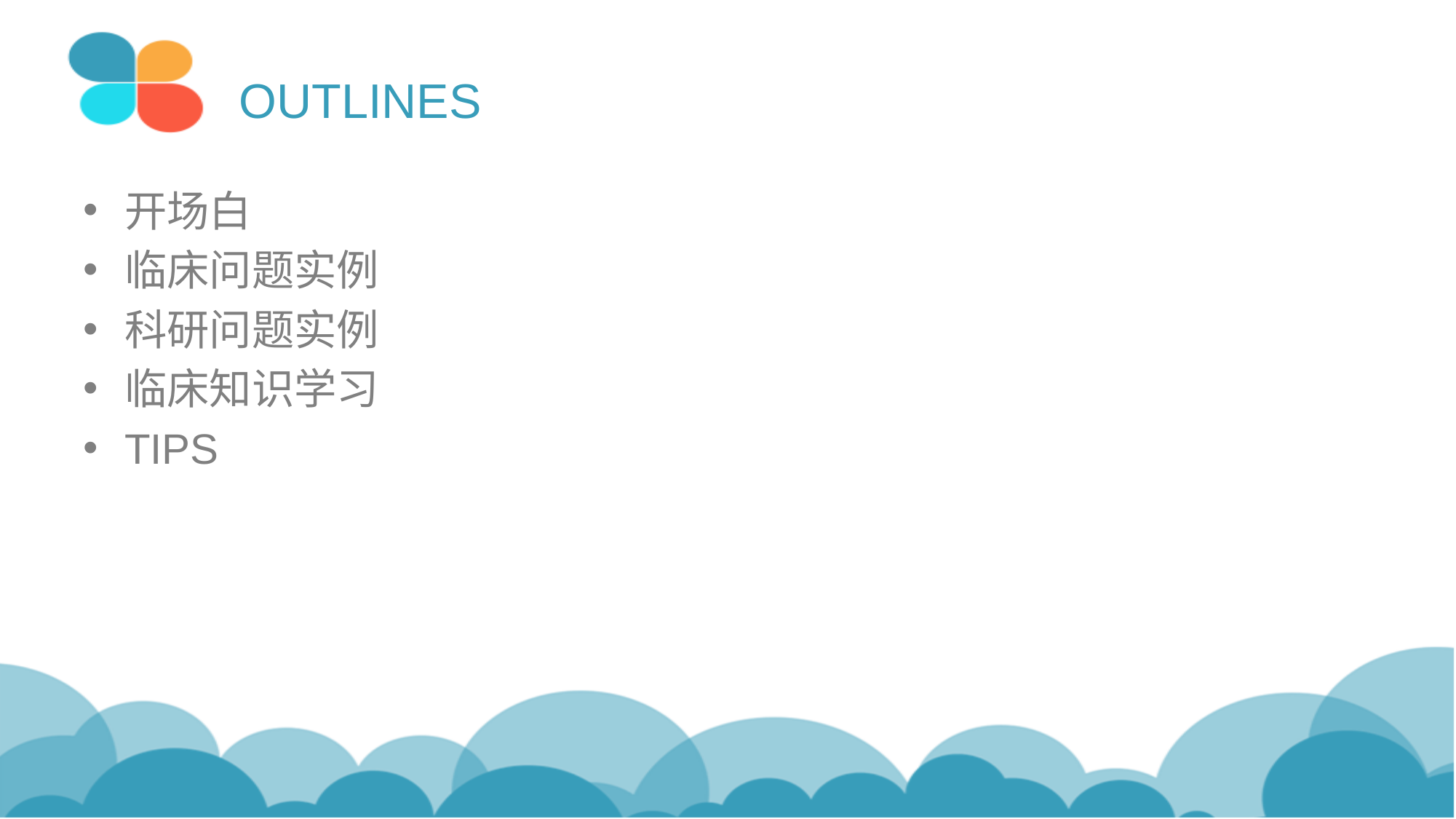

# OUTLINES
开场白
临床问题实例
科研问题实例
临床知识学习
TIPS